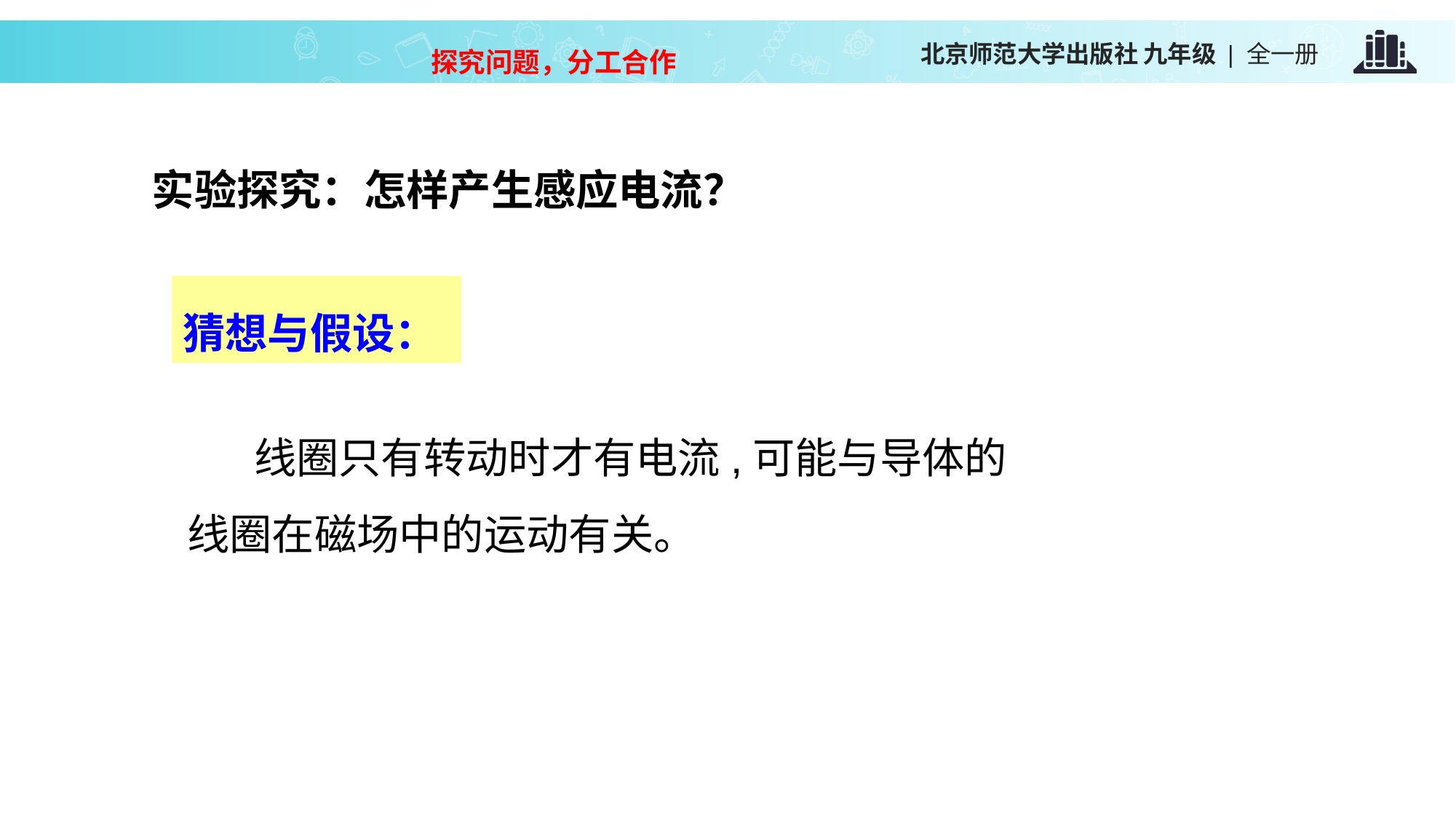

探究问题，分工合作
实验探究：怎样产生感应电流？
猜想与假设：
      线圈只有转动时才有电流,可能与导体的线圈在磁场中的运动有关。